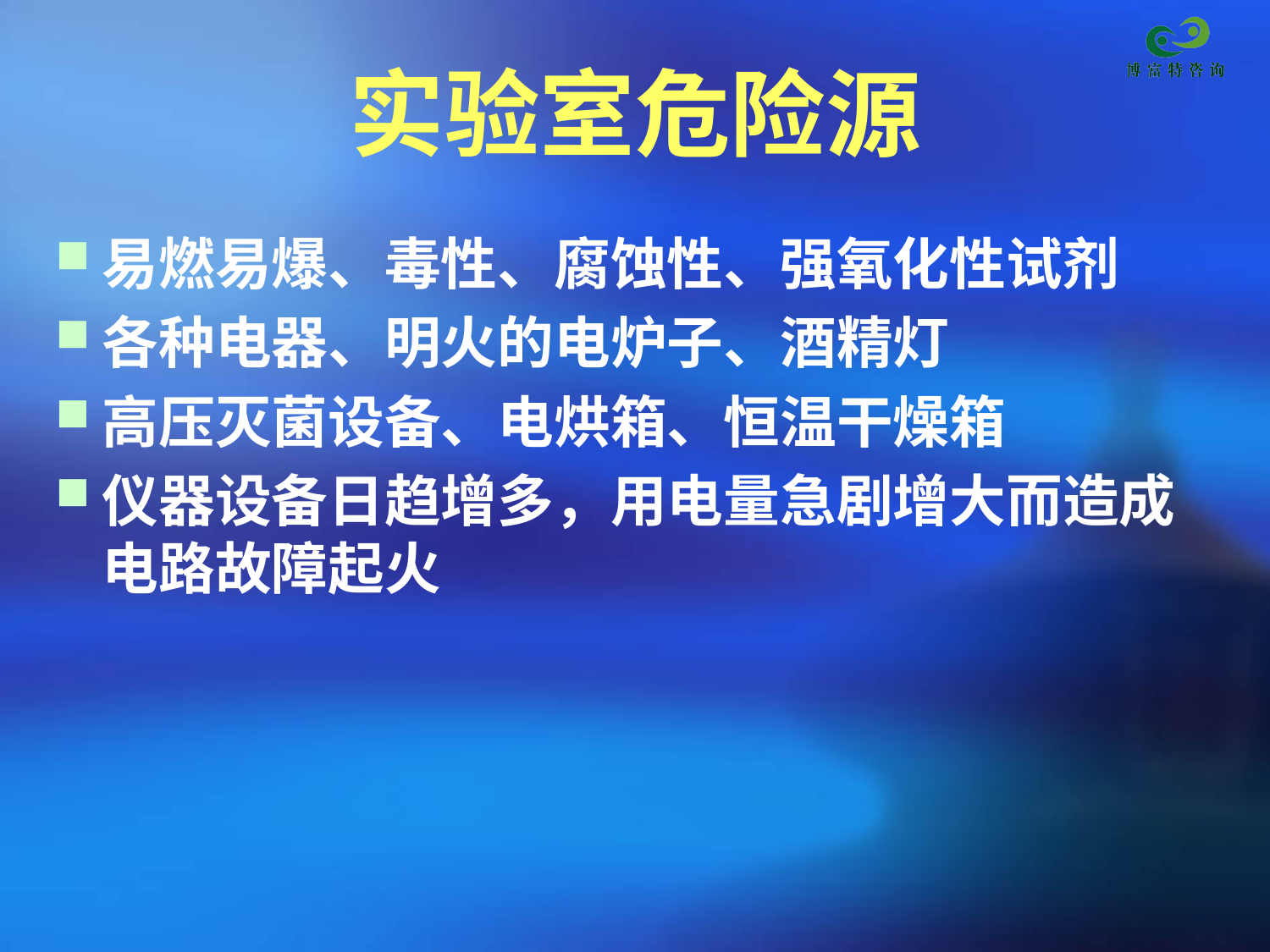

# 实验室危险源
易燃易爆、毒性、腐蚀性、强氧化性试剂
各种电器、明火的电炉子、酒精灯
高压灭菌设备、电烘箱、恒温干燥箱
仪器设备日趋增多，用电量急剧增大而造成电路故障起火